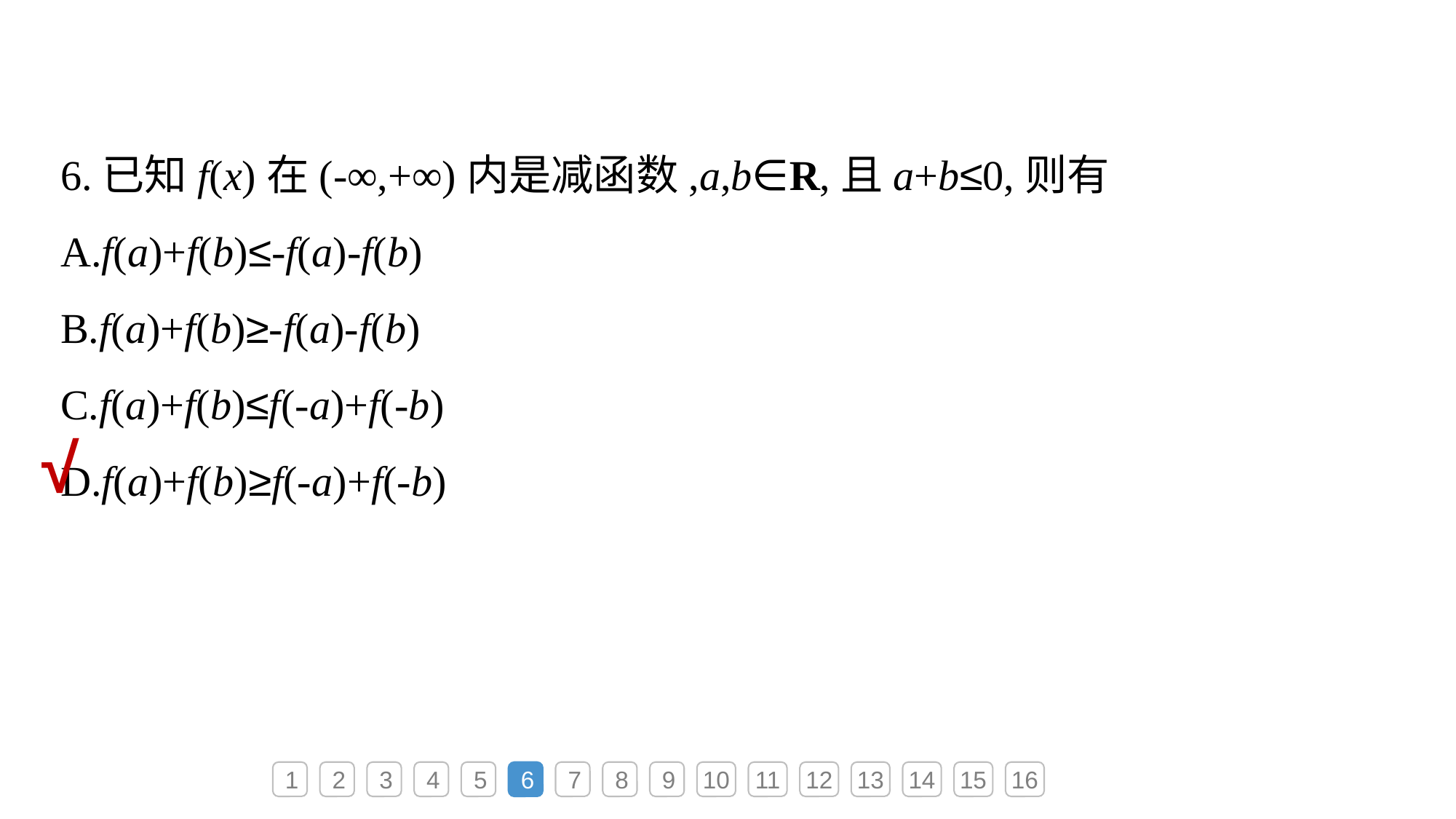

6.已知f(x)在(-∞,+∞)内是减函数,a,b∈R,且a+b≤0,则有
A.f(a)+f(b)≤-f(a)-f(b)
B.f(a)+f(b)≥-f(a)-f(b)
C.f(a)+f(b)≤f(-a)+f(-b)
D.f(a)+f(b)≥f(-a)+f(-b)
√
1
2
3
4
5
6
7
8
9
10
11
12
13
14
15
16